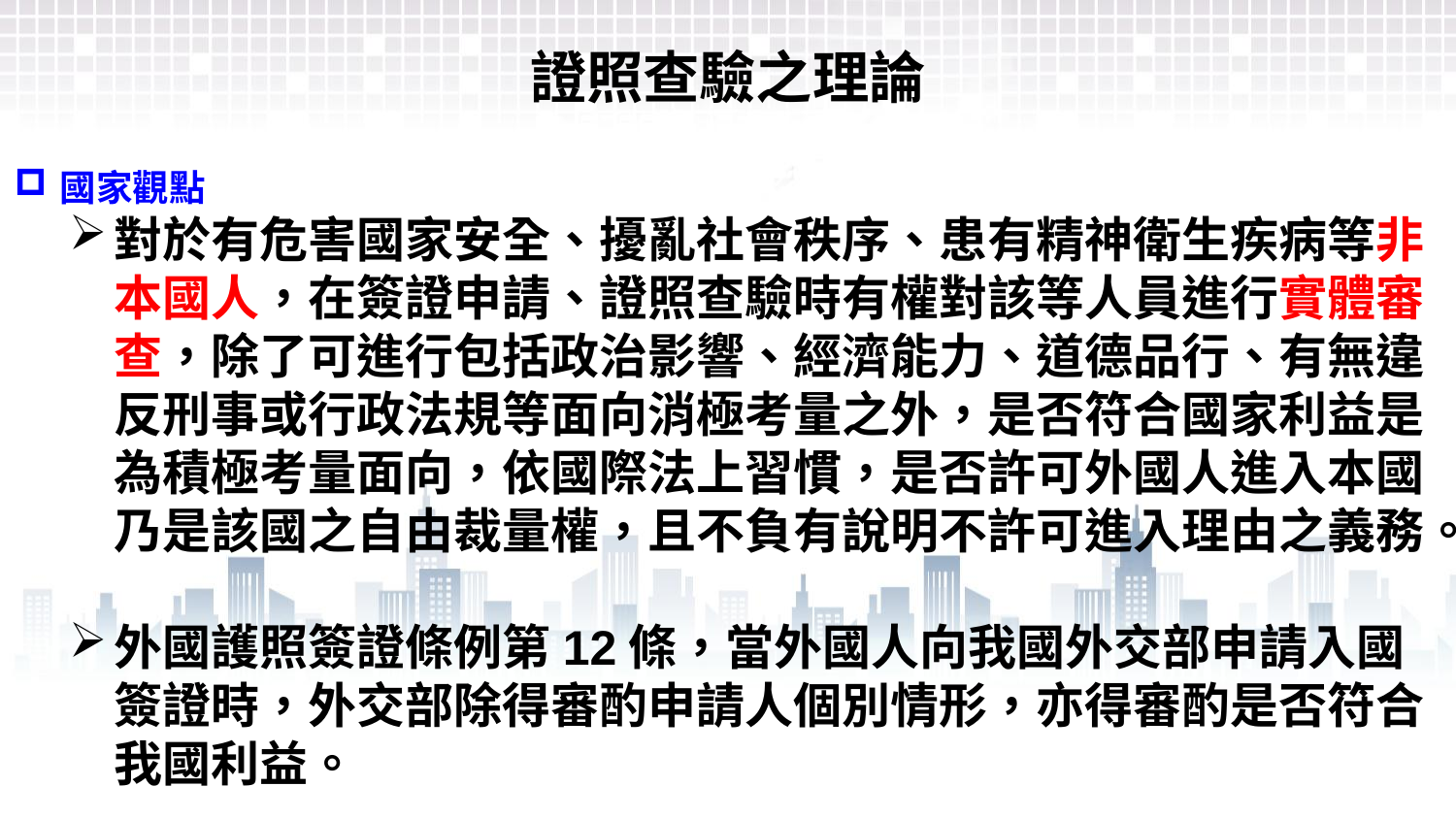

證照查驗之理論
國家觀點
對於有危害國家安全、擾亂社會秩序、患有精神衛生疾病等非本國人，在簽證申請、證照查驗時有權對該等人員進行實體審查，除了可進行包括政治影響、經濟能力、道德品行、有無違反刑事或行政法規等面向消極考量之外，是否符合國家利益是為積極考量面向，依國際法上習慣，是否許可外國人進入本國乃是該國之自由裁量權，且不負有說明不許可進入理由之義務。

外國護照簽證條例第12條，當外國人向我國外交部申請入國簽證時，外交部除得審酌申請人個別情形，亦得審酌是否符合我國利益。